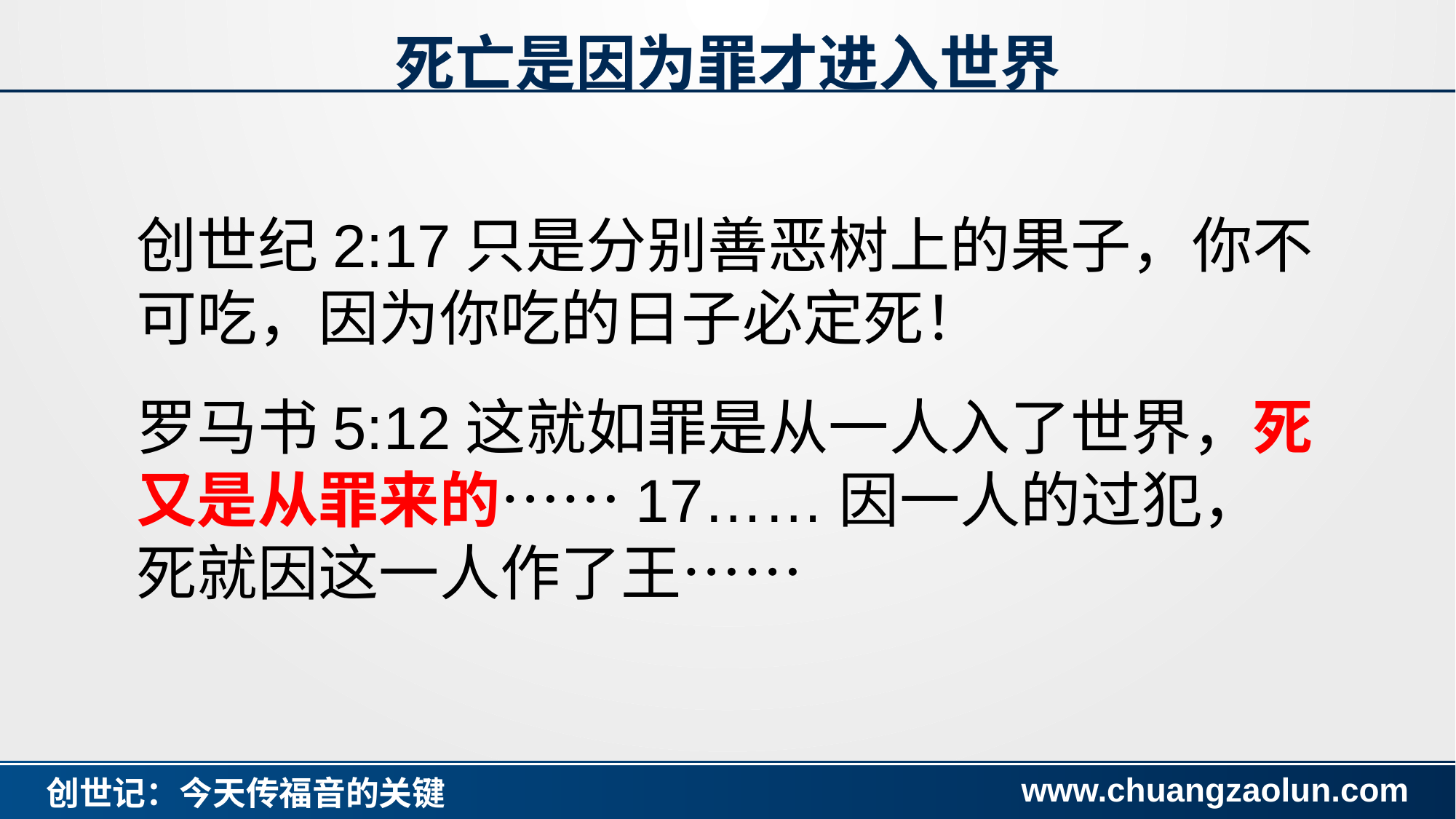

死亡是因为罪才进入世界
创世纪2:17只是分别善恶树上的果子，你不可吃，因为你吃的日子必定死！

罗马书5:12这就如罪是从一人入了世界，死又是从罪来的……17……因一人的过犯，死就因这一人作了王……